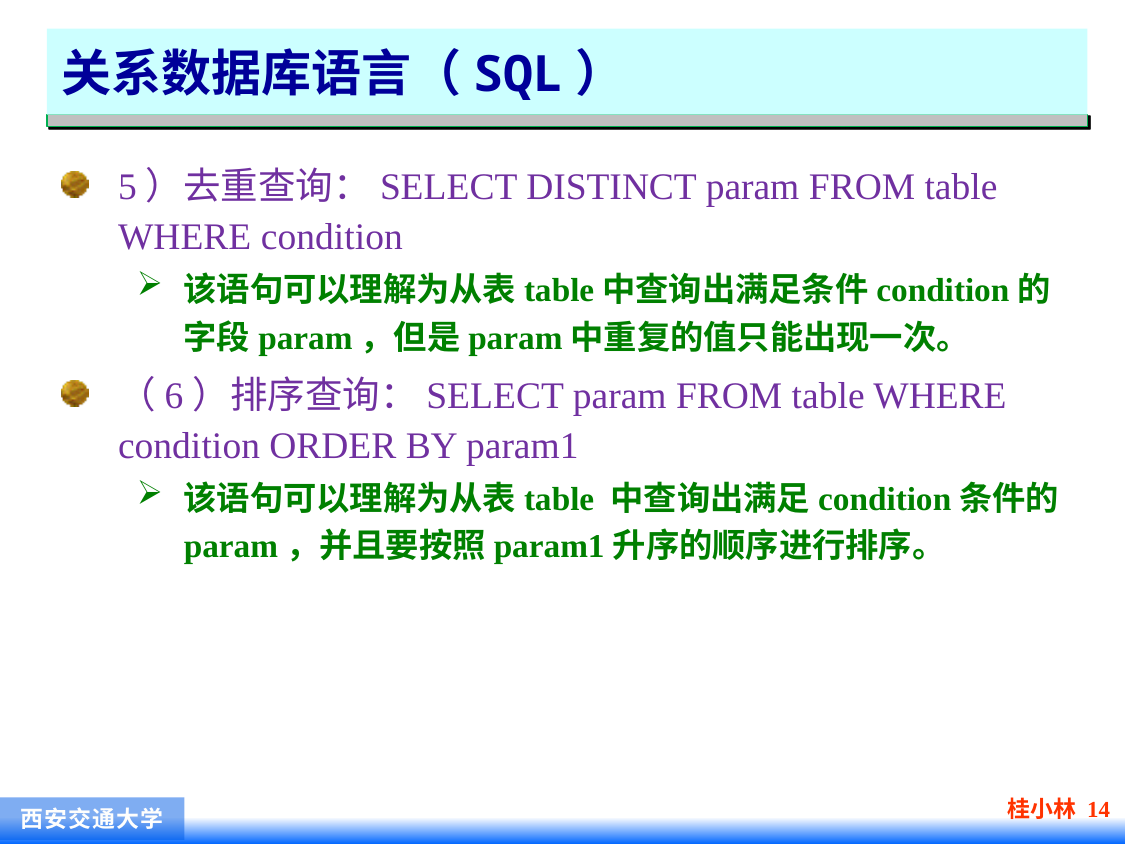

# 关系数据库语言（SQL）
5）去重查询：SELECT DISTINCT param FROM table WHERE condition
该语句可以理解为从表table中查询出满足条件condition的字段param，但是param中重复的值只能出现一次。
（6）排序查询：SELECT param FROM table WHERE condition ORDER BY param1
该语句可以理解为从表table 中查询出满足condition条件的param，并且要按照param1升序的顺序进行排序。

桂小林 14